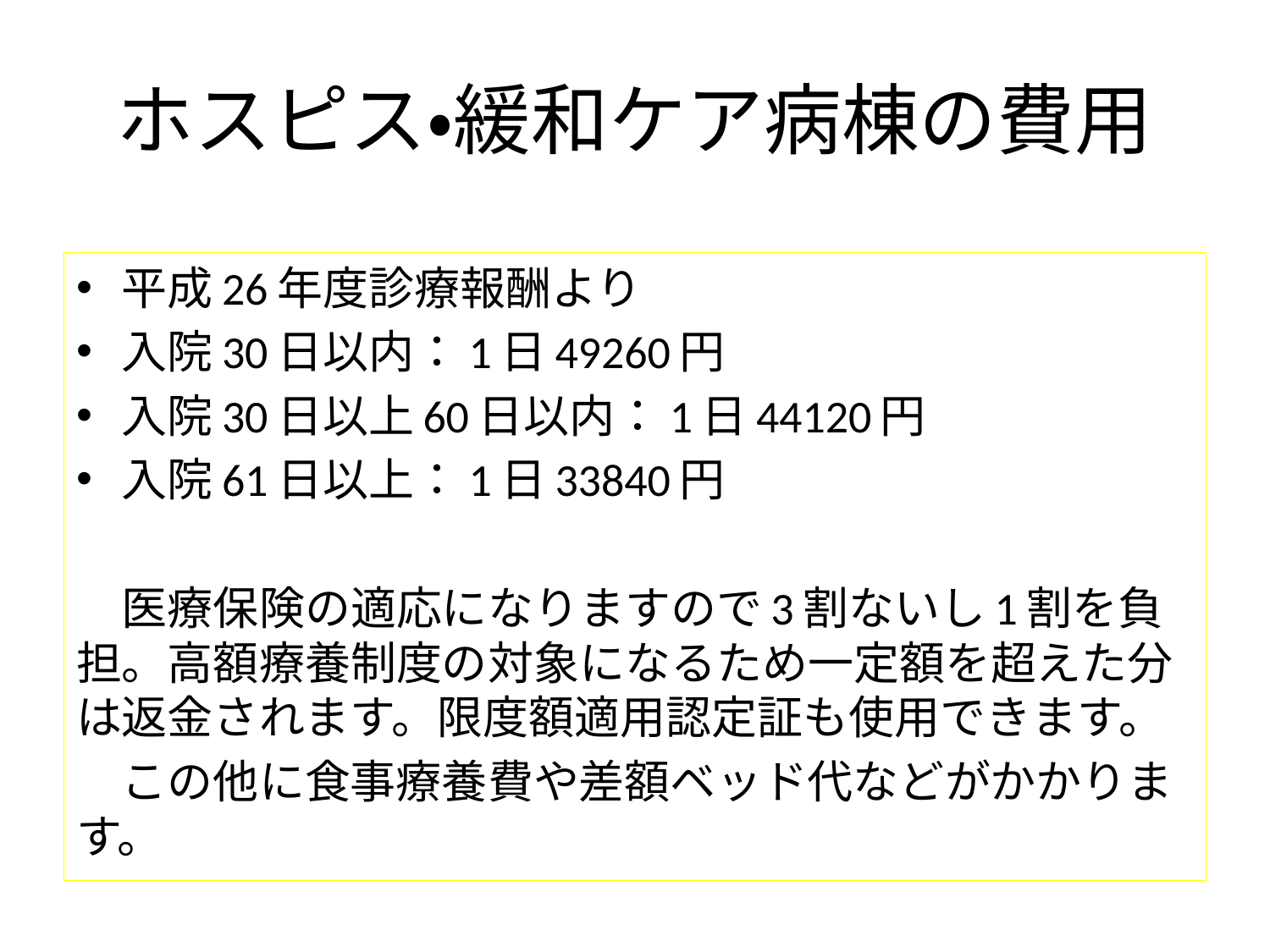

# ホスピス・緩和ケア病棟の費用
平成26年度診療報酬より
入院30日以内：1日49260円
入院30日以上60日以内：1日44120円
入院61日以上：1日33840円

　医療保険の適応になりますので3割ないし1割を負担。高額療養制度の対象になるため一定額を超えた分は返金されます。限度額適用認定証も使用できます。
　この他に食事療養費や差額ベッド代などがかかります。